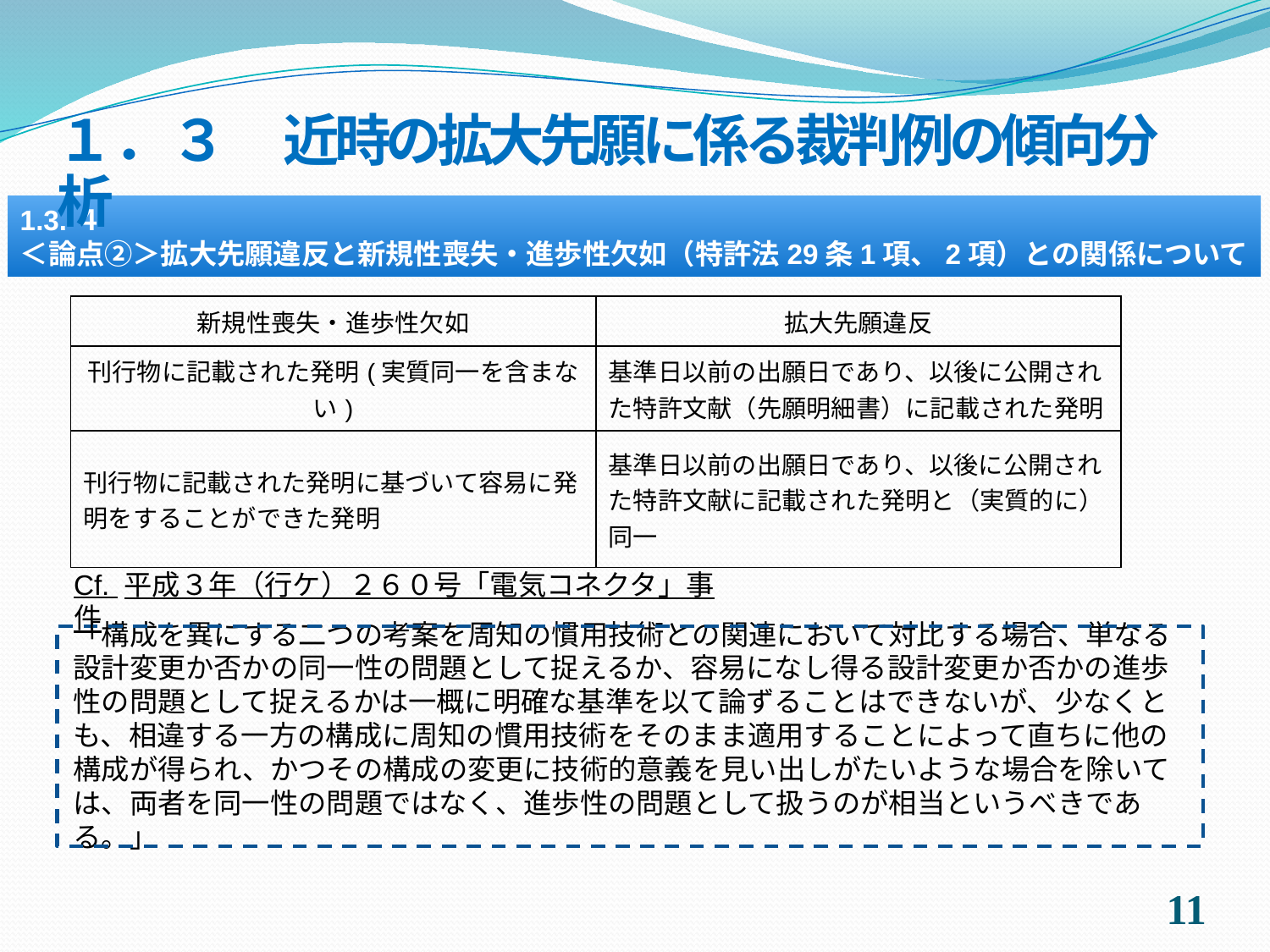

１．３　近時の拡大先願に係る裁判例の傾向分析
1.3.４
＜論点②＞拡大先願違反と新規性喪失・進歩性欠如（特許法29条1項、2項）との関係について
| 新規性喪失・進歩性欠如 | 拡大先願違反 |
| --- | --- |
| 刊行物に記載された発明(実質同一を含まない) | 基準日以前の出願日であり、以後に公開された特許文献（先願明細書）に記載された発明 |
| 刊行物に記載された発明に基づいて容易に発明をすることができた発明 | 基準日以前の出願日であり、以後に公開された特許文献に記載された発明と（実質的に）同一 |
Cf. 平成３年（行ケ）２６０号「電気コネクタ」事件

「構成を異にする二つの考案を周知の慣用技術との関連において対比する場合、単なる設計変更か否かの同一性の問題として捉えるか、容易になし得る設計変更か否かの進歩性の問題として捉えるかは一概に明確な基準を以て論ずることはできないが、少なくとも、相違する一方の構成に周知の慣用技術をそのまま適用することによって直ちに他の構成が得られ、かつその構成の変更に技術的意義を見い出しがたいような場合を除いては、両者を同一性の問題ではなく、進歩性の問題として扱うのが相当というべきである。」
11